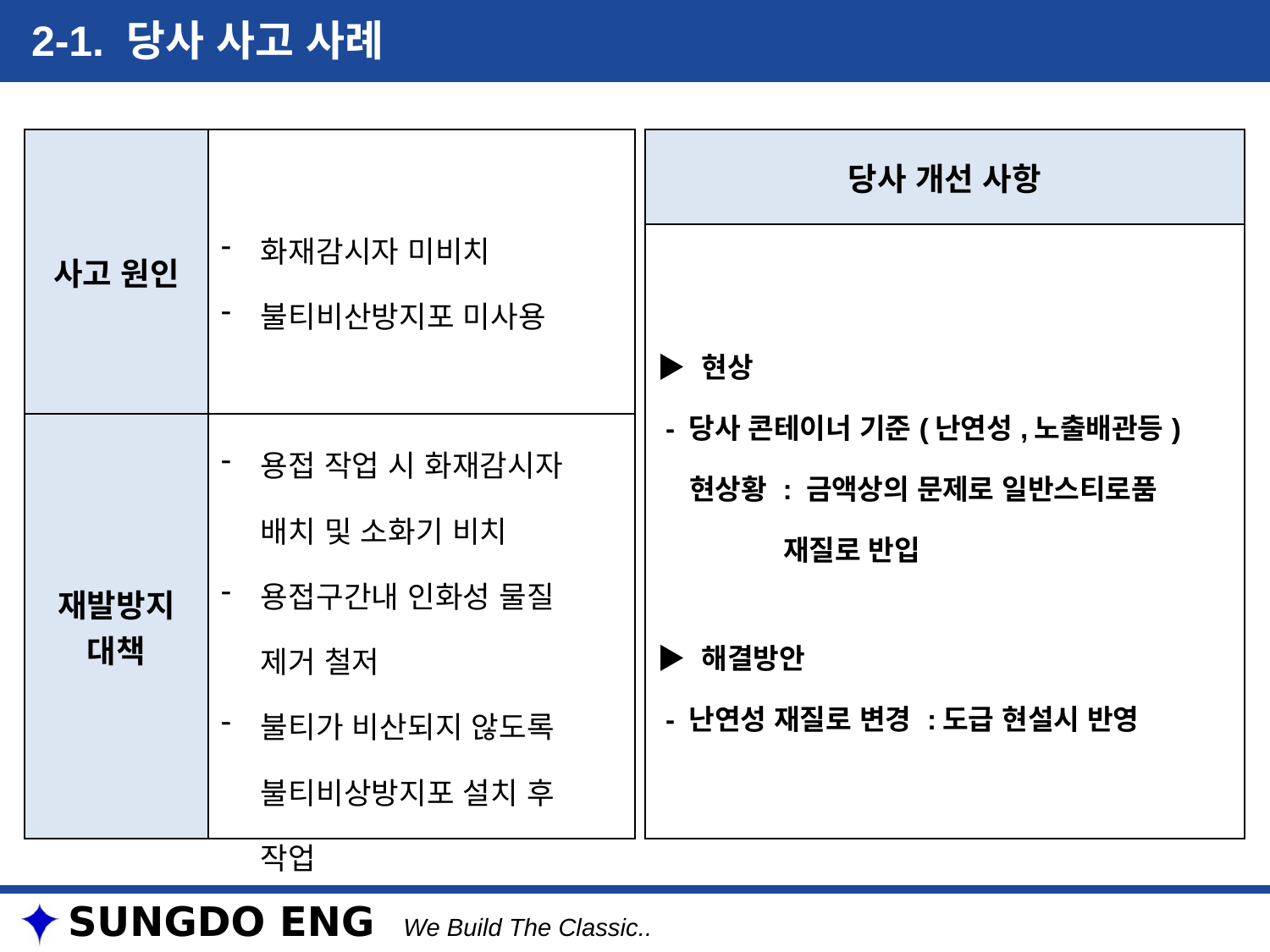

2-1. 당사 사고 사례

| 당사 개선 사항 |
| --- |
| ▶ 현상 - 당사 콘테이너 기준(난연성,노출배관등) 현상황 : 금액상의 문제로 일반스티로품 재질로 반입 ▶ 해결방안 - 난연성 재질로 변경 :도급 현설시 반영 |
| 사고 원인 | 화재감시자 미비치 불티비산방지포 미사용 |
| --- | --- |
| 재발방지 대책 | 용접 작업 시 화재감시자 배치 및 소화기 비치 용접구간내 인화성 물질 제거 철저 불티가 비산되지 않도록 불티비상방지포 설치 후 작업 |